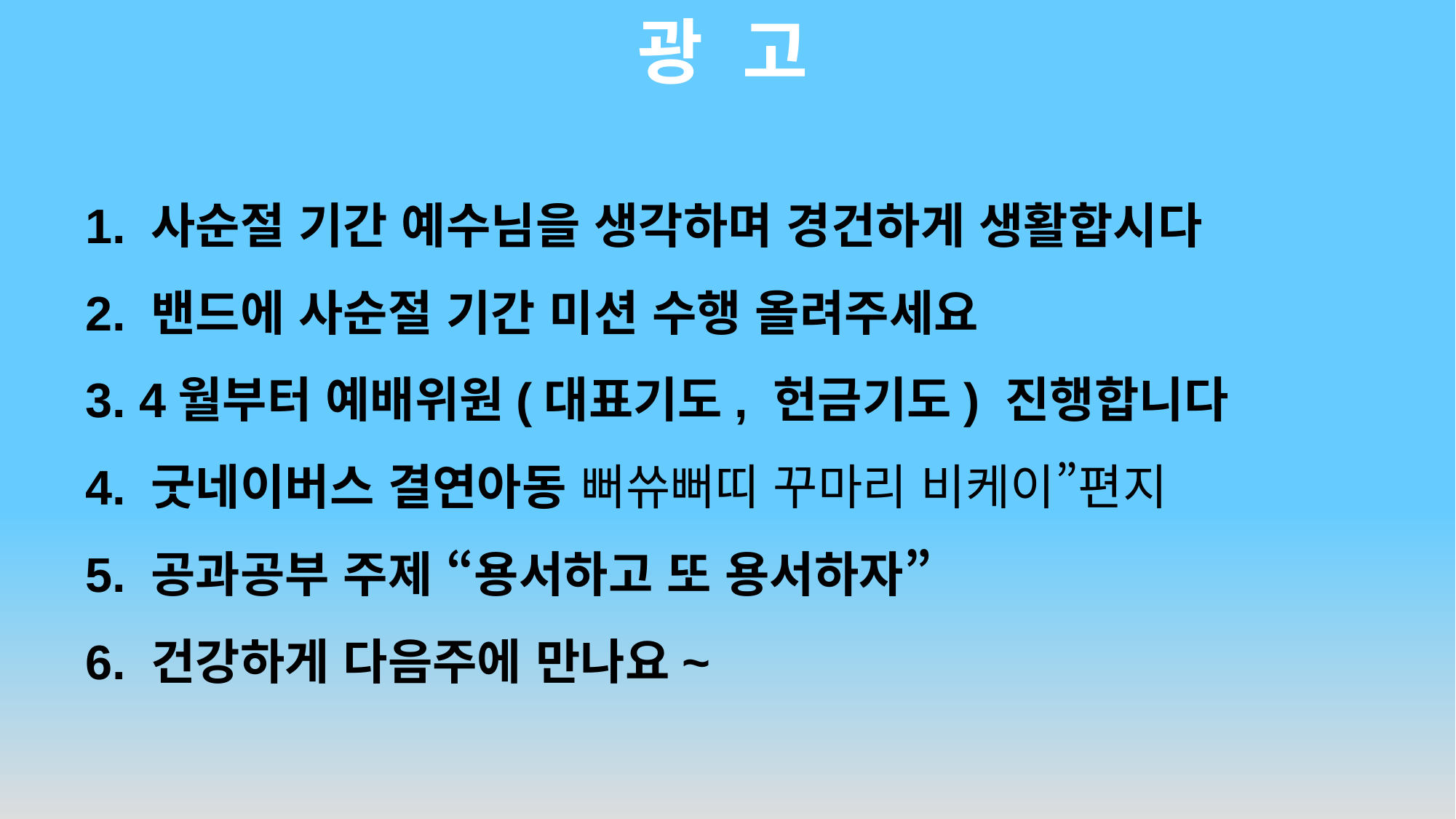

# 광  고
1. 사순절 기간 예수님을 생각하며 경건하게 생활합시다
2. 밴드에 사순절 기간 미션 수행 올려주세요
3. 4월부터 예배위원(대표기도, 헌금기도) 진행합니다
4. 굿네이버스 결연아동 뻐쓔뻐띠 꾸마리 비케이”편지
5. 공과공부 주제 “용서하고 또 용서하자”
6. 건강하게 다음주에 만나요~